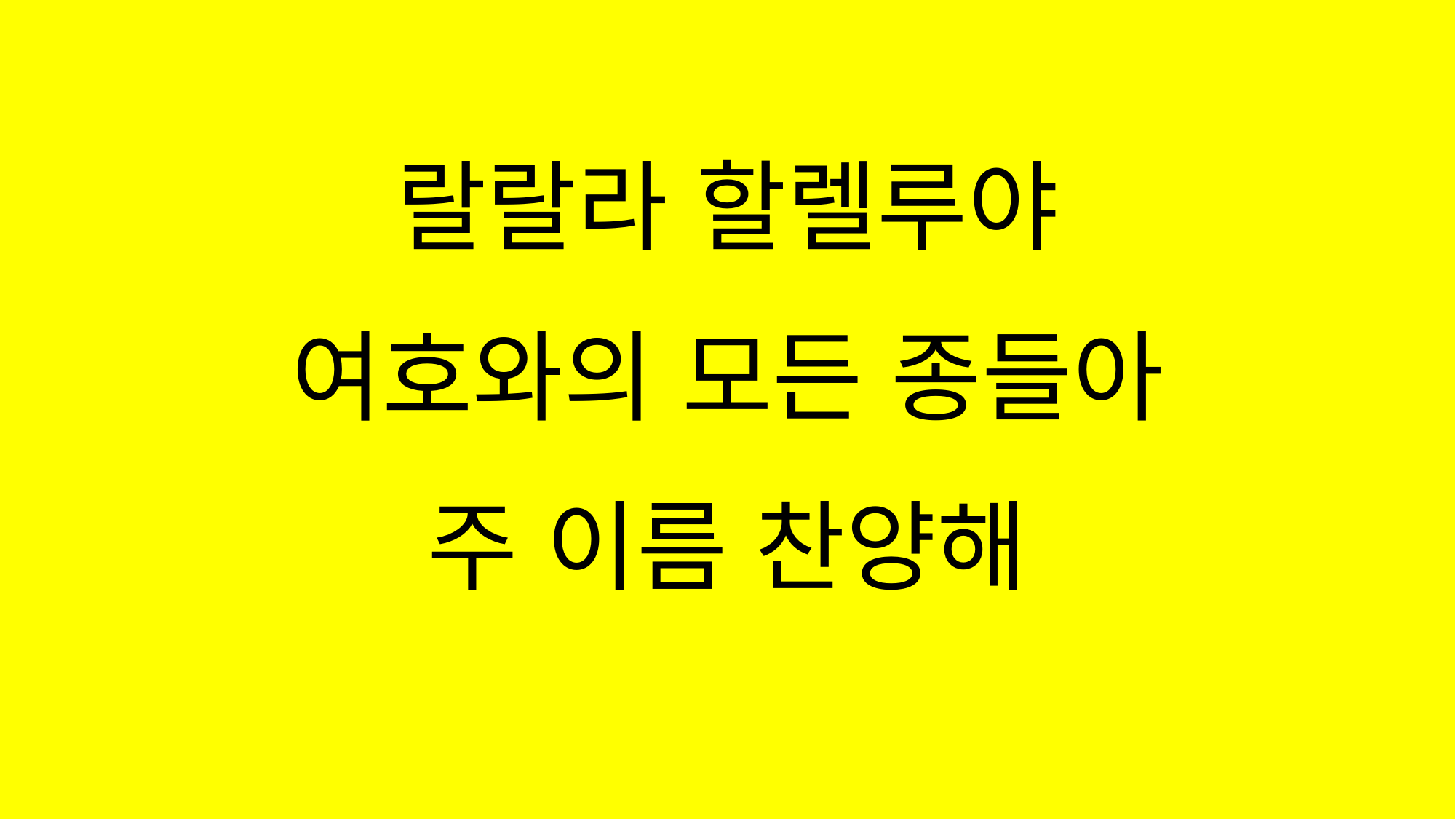

#
랄랄라 할렐루야

여호와의 모든 종들아

주 이름 찬양해